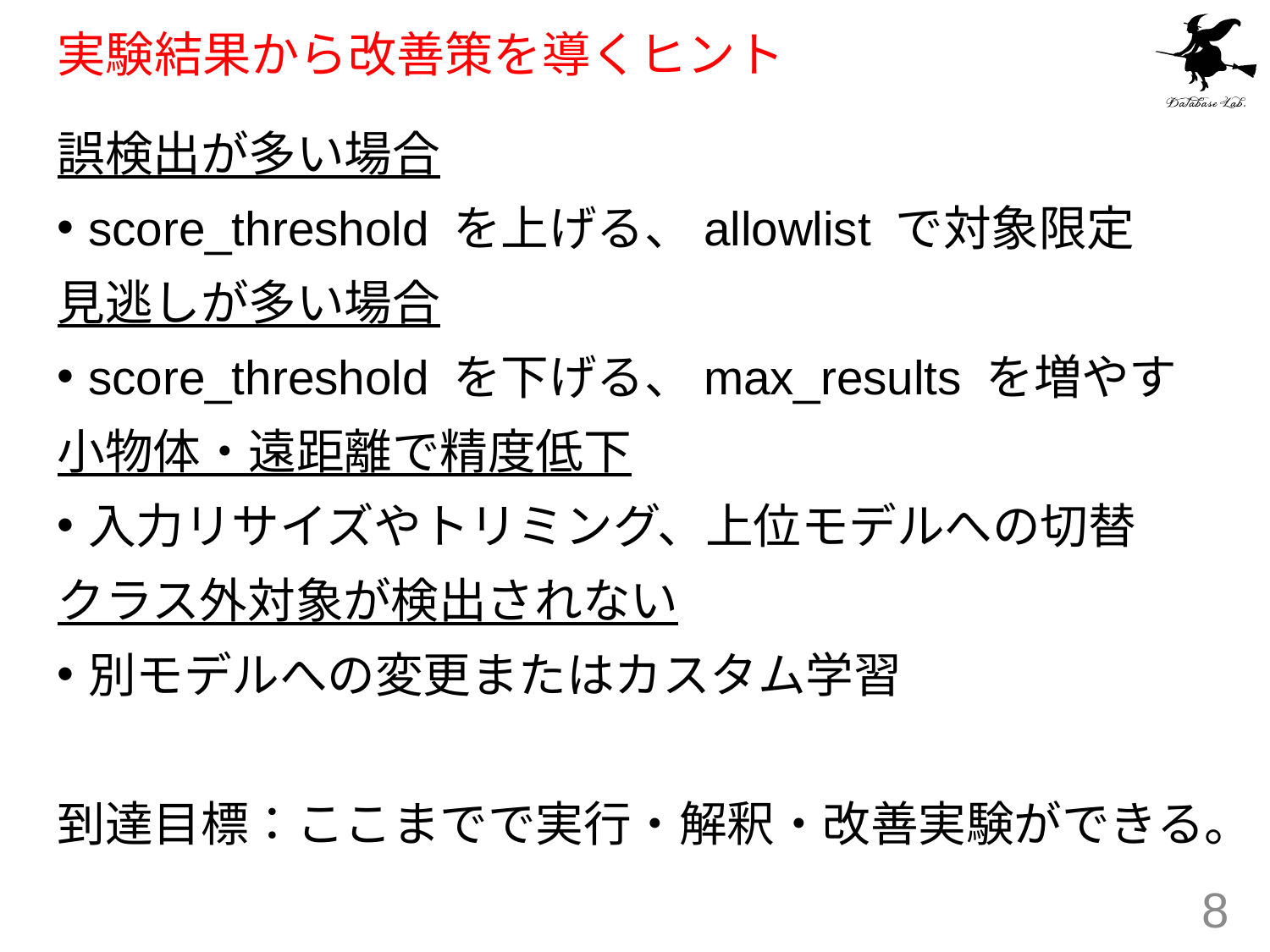

# 実験結果から改善策を導くヒント
誤検出が多い場合
score_threshold を上げる、allowlist で対象限定
見逃しが多い場合
score_threshold を下げる、max_results を増やす
小物体・遠距離で精度低下
入力リサイズやトリミング、上位モデルへの切替
クラス外対象が検出されない
別モデルへの変更またはカスタム学習

到達目標：ここまでで実行・解釈・改善実験ができる。

8